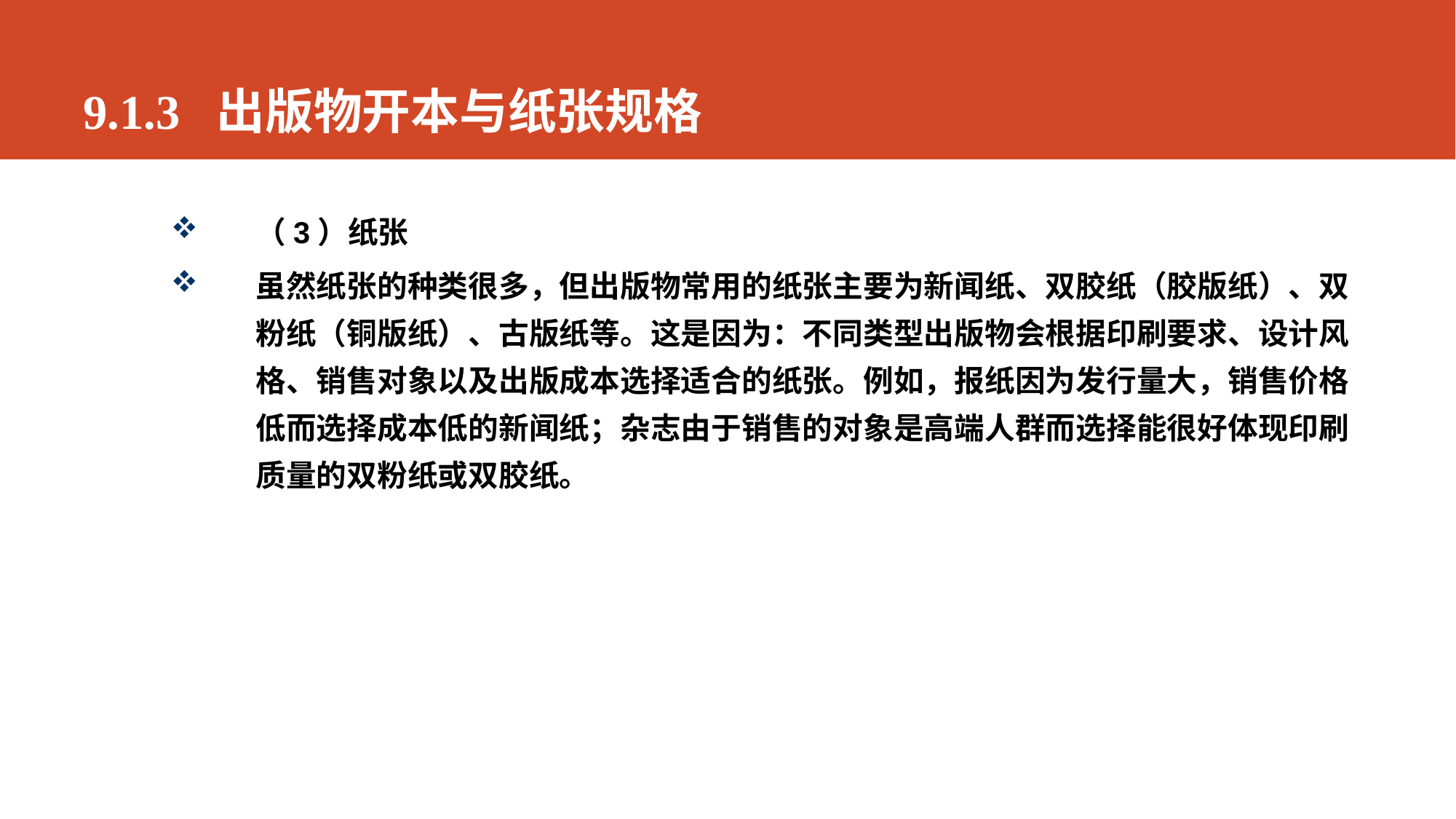

# 9.1.3  出版物开本与纸张规格
（3）纸张
虽然纸张的种类很多，但出版物常用的纸张主要为新闻纸、双胶纸（胶版纸）、双粉纸（铜版纸）、古版纸等。这是因为：不同类型出版物会根据印刷要求、设计风格、销售对象以及出版成本选择适合的纸张。例如，报纸因为发行量大，销售价格低而选择成本低的新闻纸；杂志由于销售的对象是高端人群而选择能很好体现印刷质量的双粉纸或双胶纸。